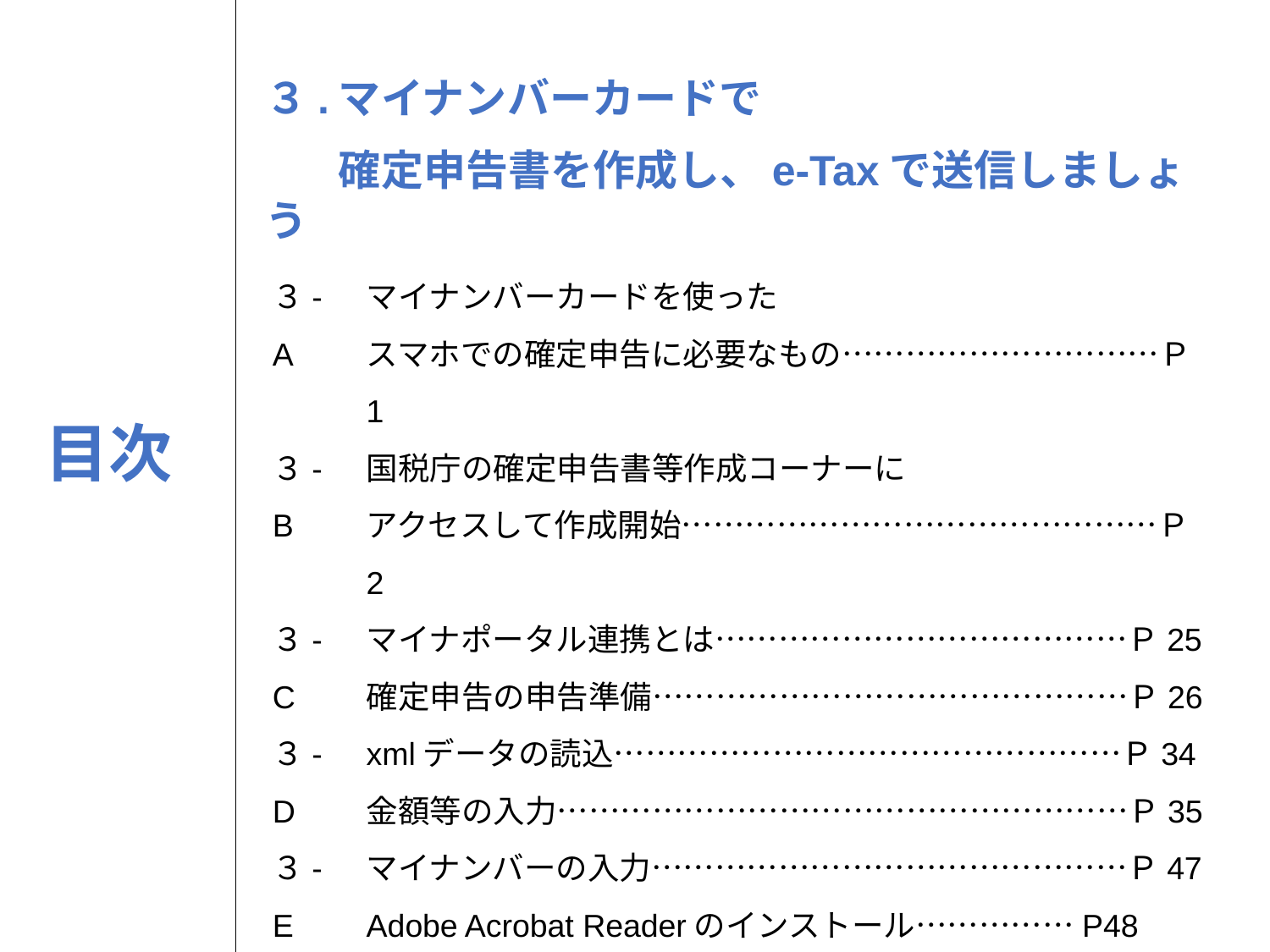

３.	マイナンバーカードで
	確定申告書を作成し、e-Taxで送信しましょう
３-A

３-B

３-C
３-D
３-E
３-F
３-G
3-H
マイナンバーカードを使った
スマホでの確定申告に必要なもの…………………………Ｐ1
国税庁の確定申告書等作成コーナーに
アクセスして作成開始………………………………………Ｐ2
マイナポータル連携とは…………………………………Ｐ25
確定申告の申告準備………………………………………Ｐ26
xmlデータの読込…………………………………………Ｐ34
金額等の入力………………………………………………Ｐ35
マイナンバーの入力………………………………………Ｐ47
Adobe Acrobat Readerのインストール……………P48
目次